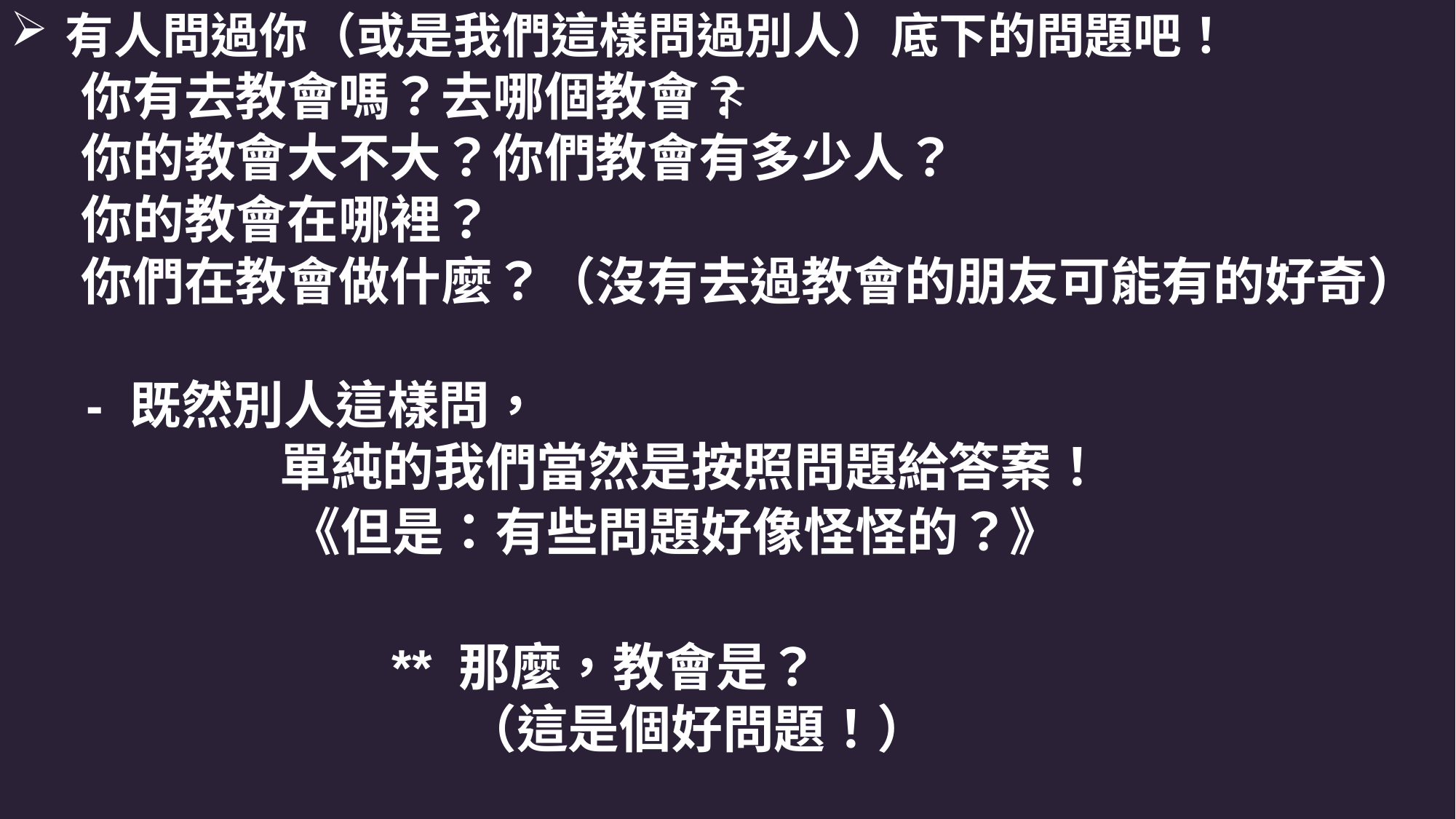

有人問過你（或是我們這樣問過別人）底下的問題吧！
     你有去教會嗎？去哪個教會？
     你的教會大不大？你們教會有多少人？
     你的教會在哪裡？
     你們在教會做什麼？（沒有去過教會的朋友可能有的好奇）

　 - 既然別人這樣問，
　　　　　 單純的我們當然是按照問題給答案！
                                            《但是：有些問題好像怪怪的？》

　　 　　             ** 那麼，教會是？
                                      （這是個好問題！）

# 下